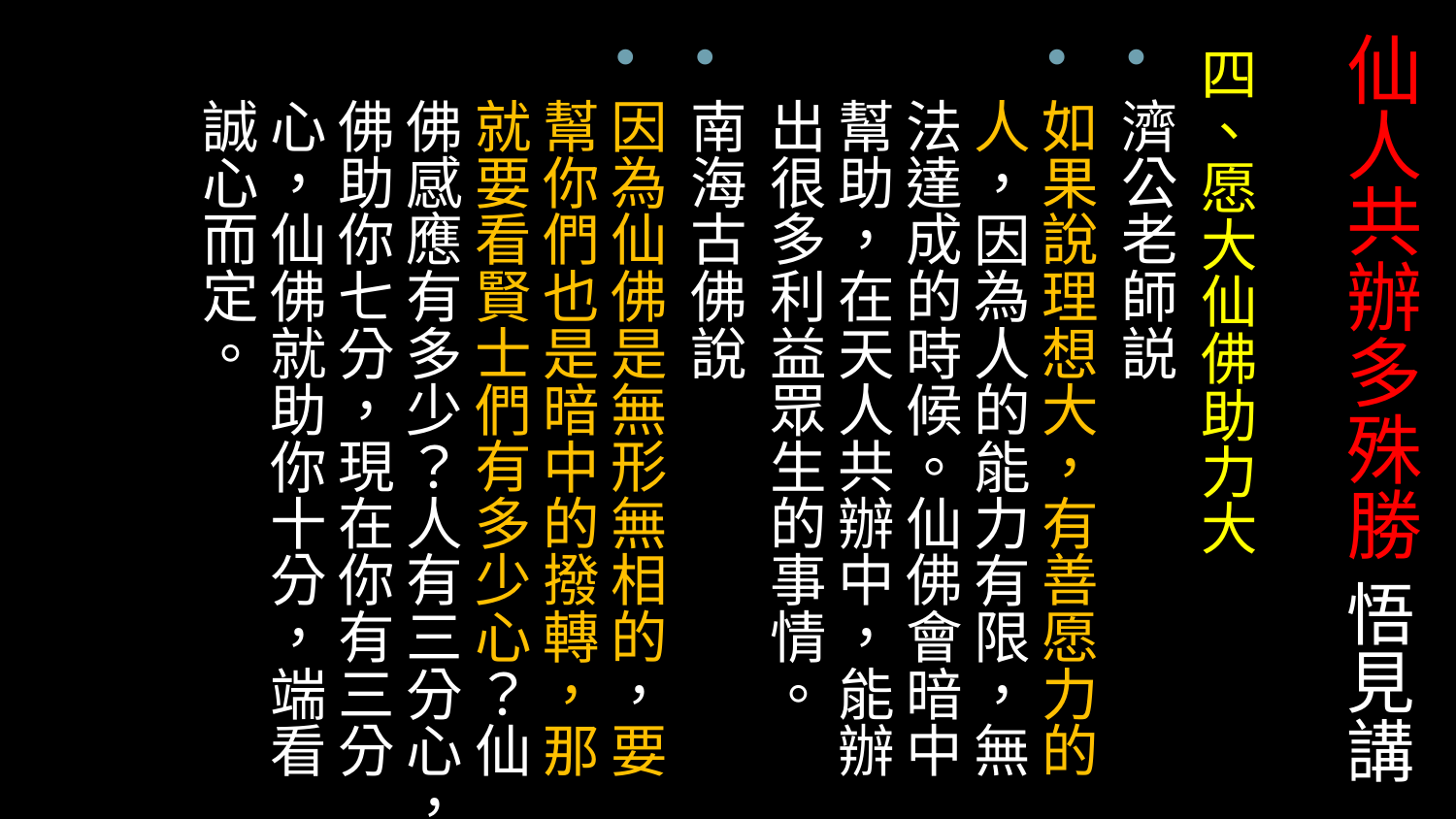

# 仙人共辦多殊勝 悟見講
四、愿大仙佛助力大
濟公老師説
如果說理想大，有善愿力的人，因為人的能力有限，無法達成的時候。仙佛會暗中幫助，在天人共辦中，能辦出很多利益眾生的事情。
南海古佛說
因為仙佛是無形無相的，要幫你們也是暗中的撥轉，那就要看賢士們有多少心？仙佛感應有多少？人有三分心，佛助你七分，現在你有三分心，仙佛就助你十分，端看誠心而定。